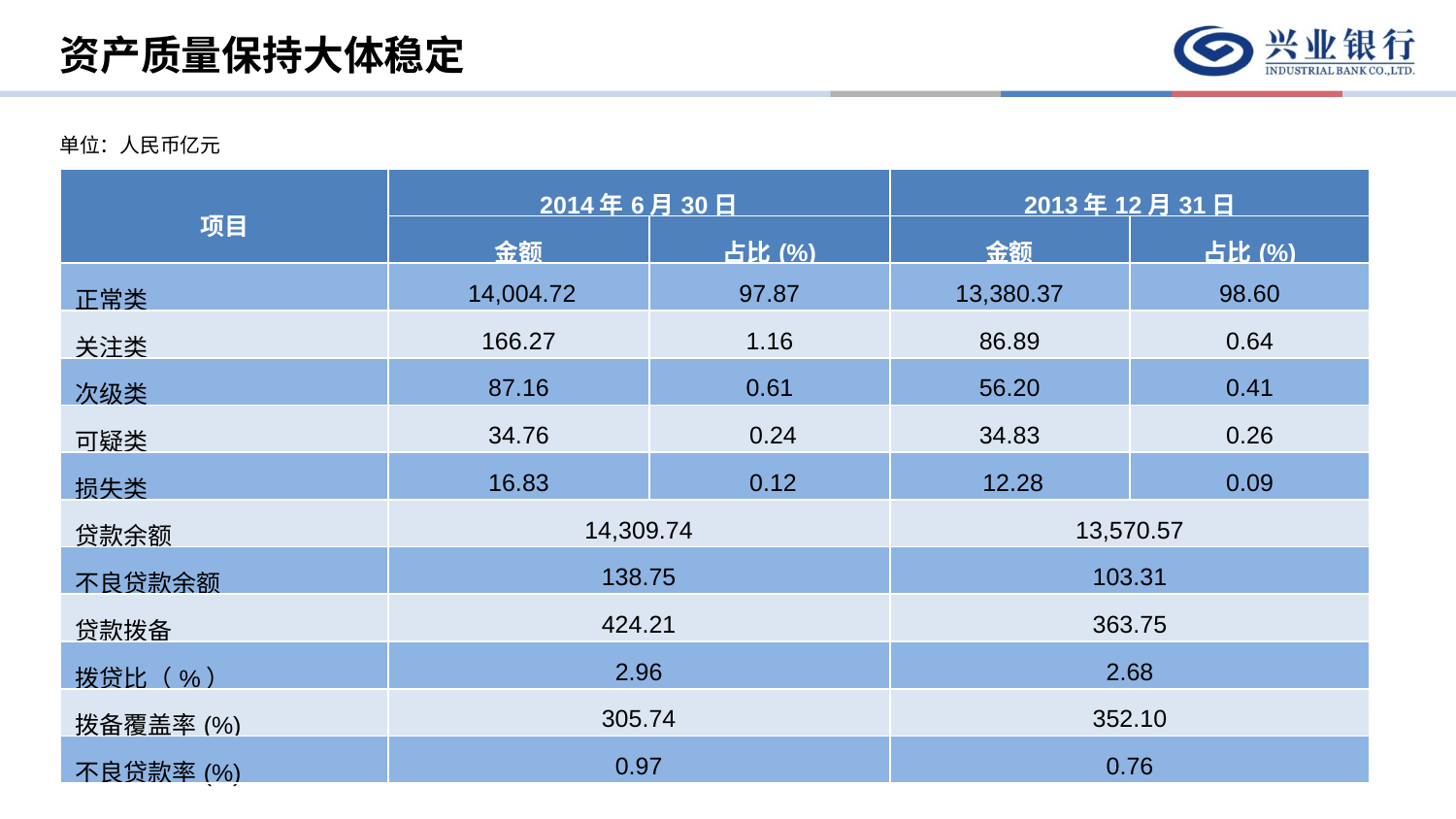

资产质量保持大体稳定
单位：人民币亿元
| 项目 | 2014年6月30日 |  | 2013年12月31日 |  |
| --- | --- | --- | --- | --- |
|  | 金额 | 占比(%) | 金额 | 占比(%) |
| 正常类 | 14,004.72 | 97.87 | 13,380.37 | 98.60 |
| 关注类 | 166.27 | 1.16 | 86.89 | 0.64 |
| 次级类 | 87.16 | 0.61 | 56.20 | 0.41 |
| 可疑类 | 34.76 | 0.24 | 34.83 | 0.26 |
| 损失类 | 16.83 | 0.12 | 12.28 | 0.09 |
| 贷款余额 | 14,309.74 |  | 13,570.57 |  |
| 不良贷款余额 | 138.75 |  | 103.31 |  |
| 贷款拨备 | 424.21 |  | 363.75 |  |
| 拨贷比（%） | 2.96 |  | 2.68 |  |
| 拨备覆盖率(%) | 305.74 |  | 352.10 |  |
| 不良贷款率(%) | 0.97 |  | 0.76 |  |